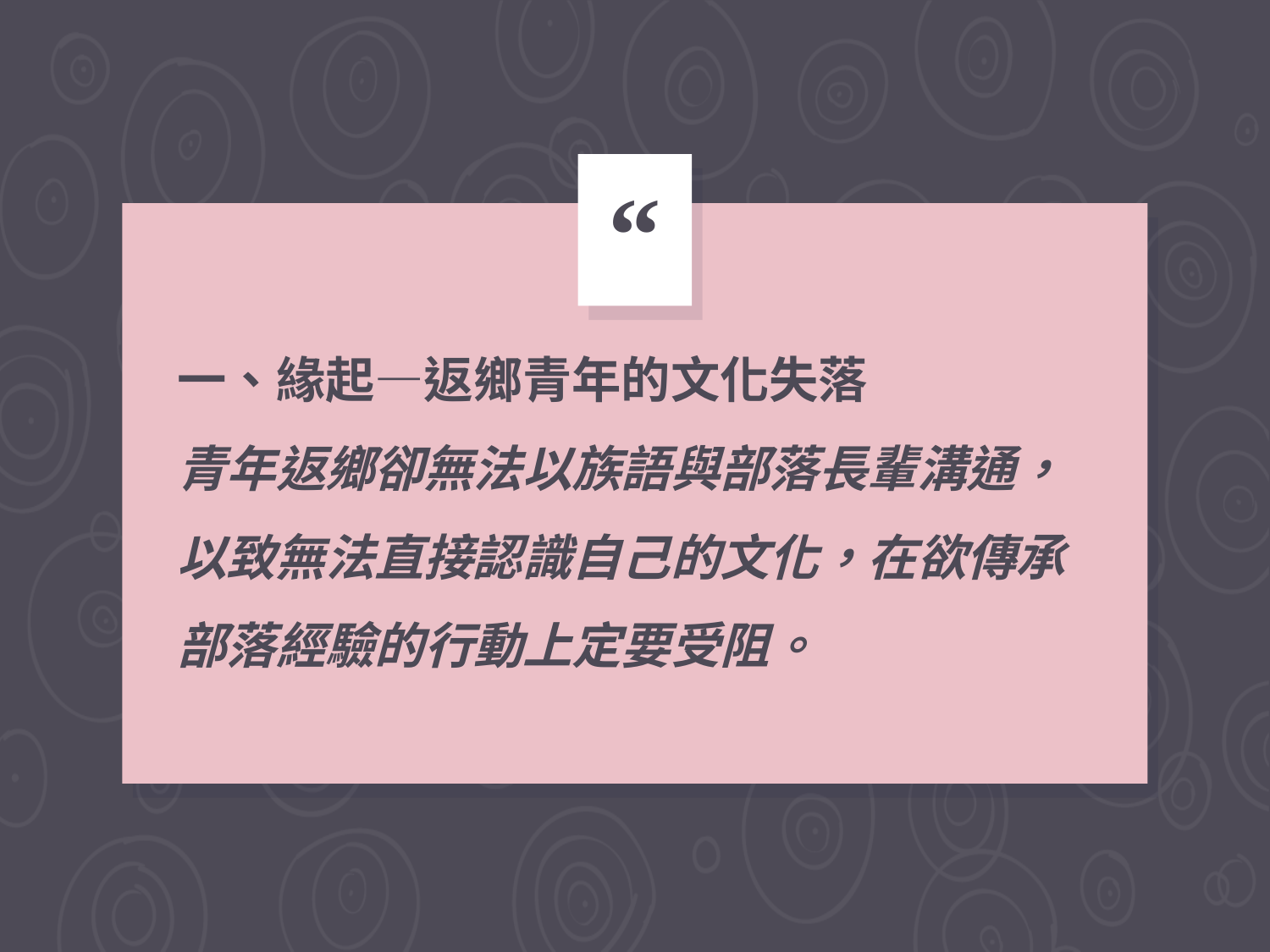

一、緣起—返鄉青年的文化失落
青年返鄉卻無法以族語與部落長輩溝通，以致無法直接認識自己的文化，在欲傳承部落經驗的行動上定要受阻。